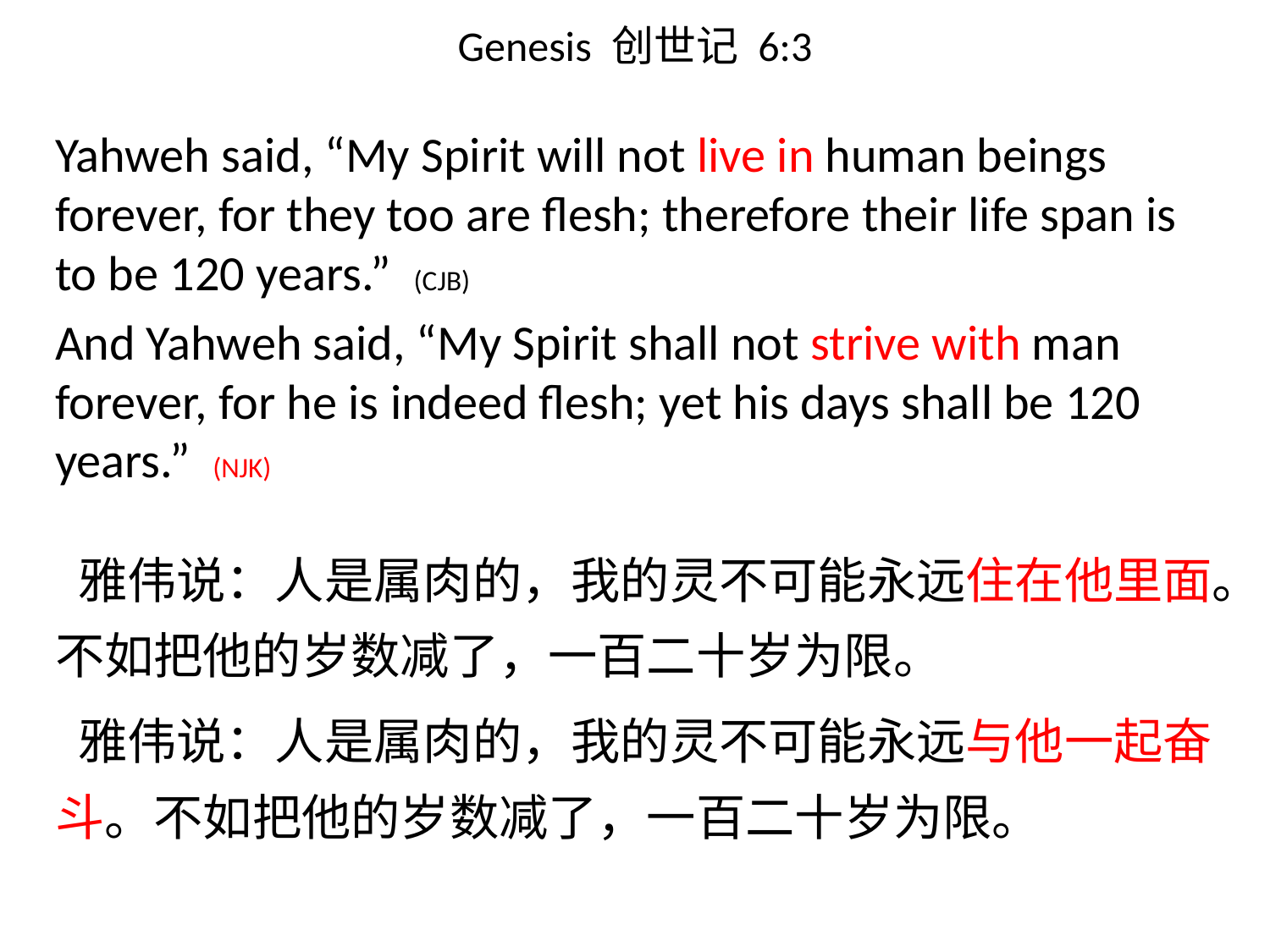

# Genesis 创世记 6:3
Yahweh said, “My Spirit will not live in human beings forever, for they too are flesh; therefore their life span is to be 120 years.”  (CJB)
And Yahweh said, “My Spirit shall not strive with man forever, for he is indeed flesh; yet his days shall be 120 years.”  (NJK)

 雅伟说：人是属肉的，我的灵不可能永远住在他里面。不如把他的岁数减了，一百二十岁为限。
 雅伟说：人是属肉的，我的灵不可能永远与他一起奋斗。不如把他的岁数减了，一百二十岁为限。